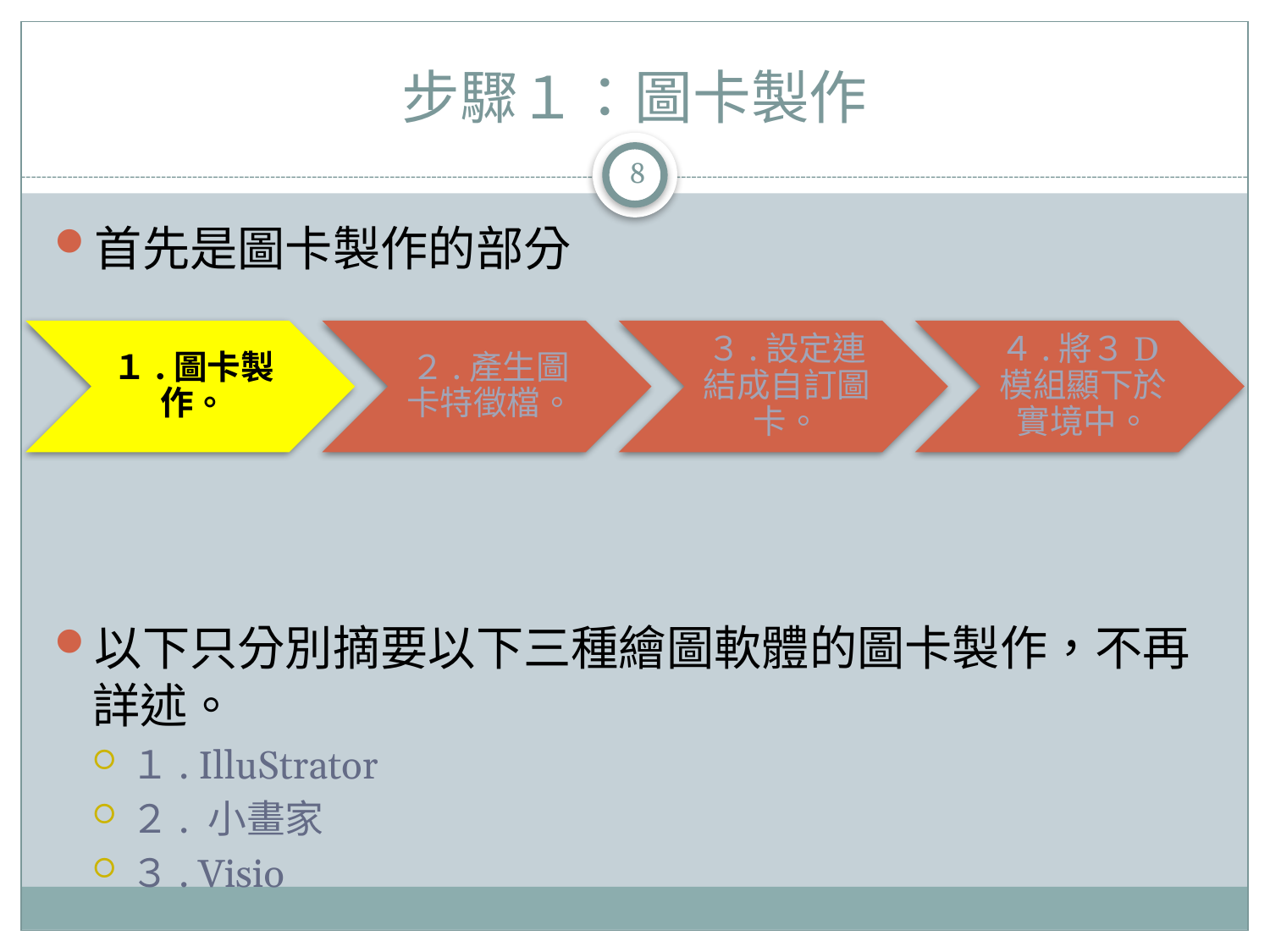

# 步驟１：圖卡製作
8
首先是圖卡製作的部分

以下只分別摘要以下三種繪圖軟體的圖卡製作，不再詳述。
１. IlluStrator
２. 小畫家
３. Visio
１.圖卡製作。
２.產生圖卡特徵檔。
３.設定連結成自訂圖卡。
４.將３D模組顯下於實境中。